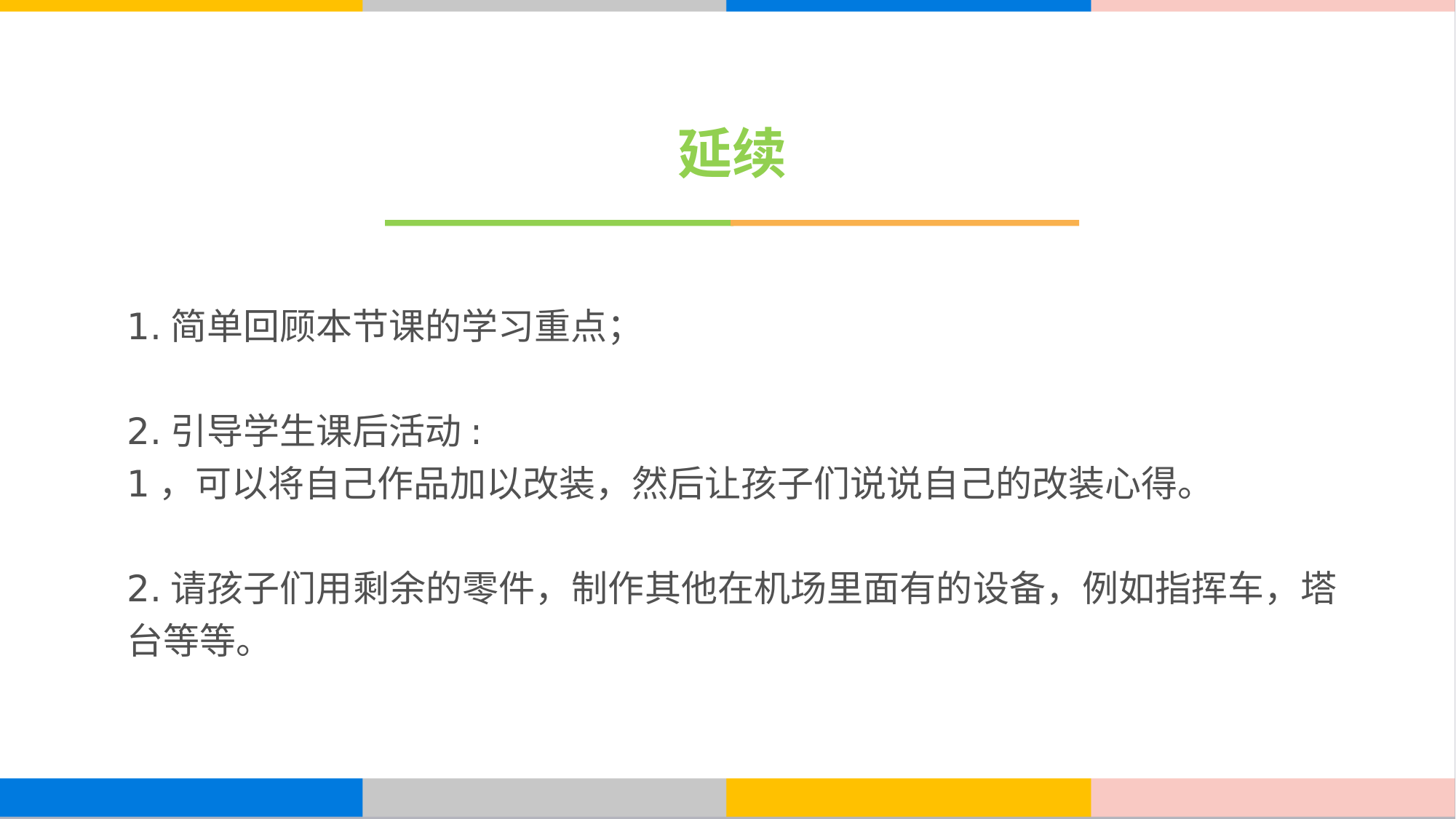

# 延续

1.简单回顾本节课的学习重点；

2.引导学生课后活动:
1，可以将自己作品加以改装，然后让孩子们说说自己的改装心得。

2.请孩子们用剩余的零件，制作其他在机场里面有的设备，例如指挥车，塔台等等。